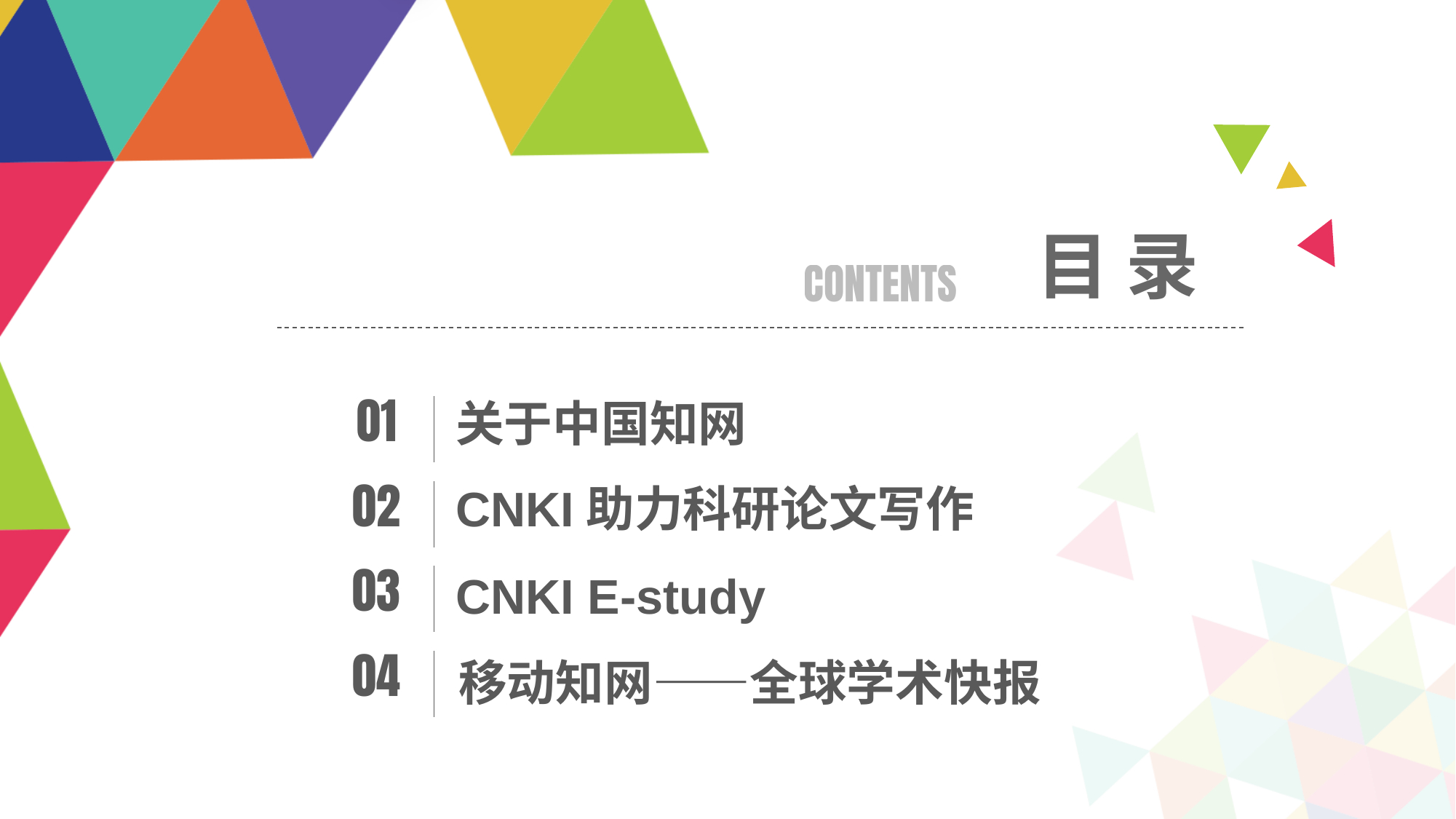

目 录

CONTENTS

关于中国知网
01
CNKI助力科研论文写作
02
03
CNKI E-study
04
移动知网——全球学术快报